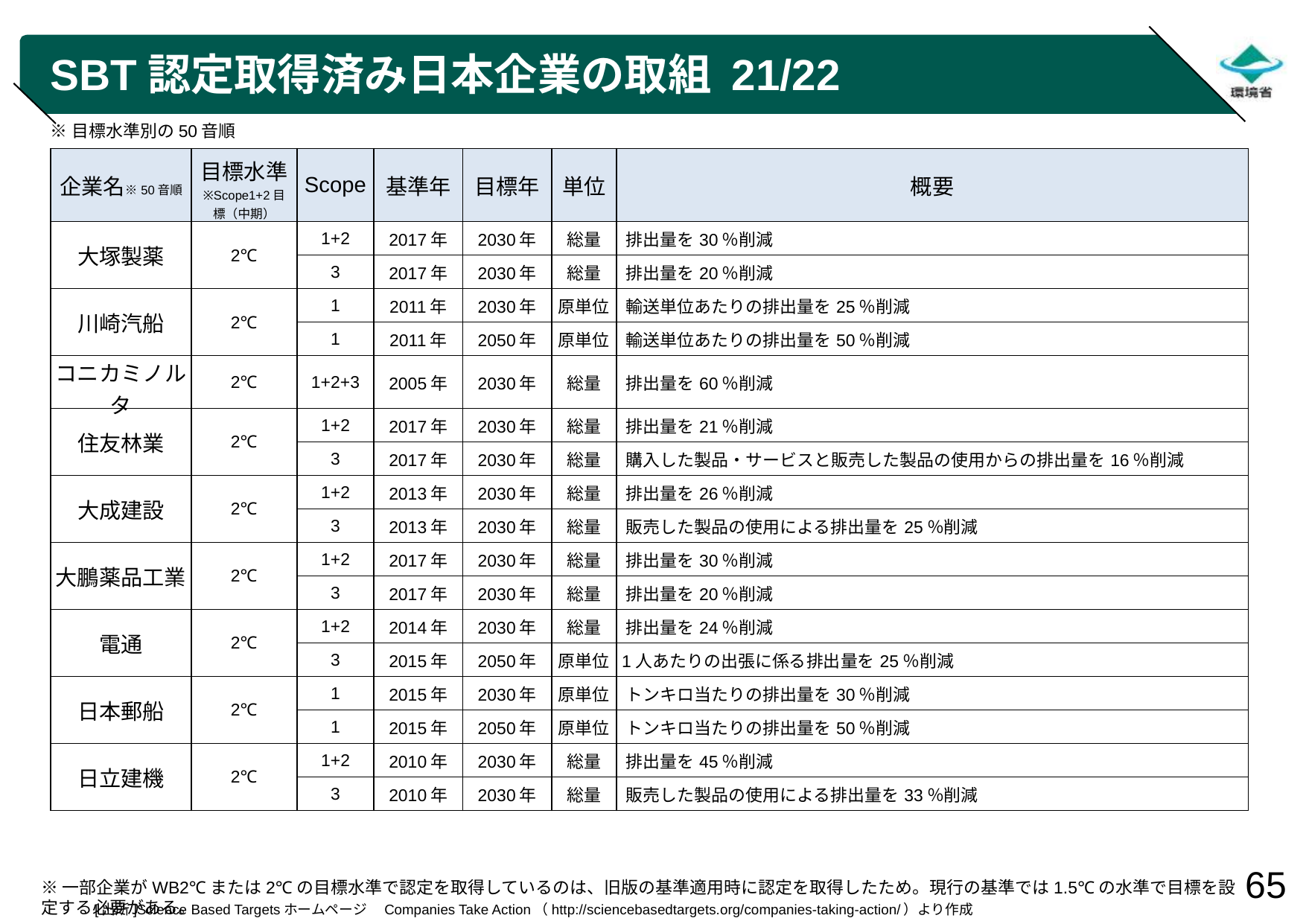

# SBT認定取得済み日本企業の取組 21/22
※目標水準別の50音順
| 企業名※50音順 | 目標水準 ※Scope1+2目標（中期） | Scope | 基準年 | 目標年 | 単位 | 概要 |
| --- | --- | --- | --- | --- | --- | --- |
| 大塚製薬 | 2℃ | 1+2 | 2017年 | 2030年 | 総量 | 排出量を30％削減 |
|  |  | 3 | 2017年 | 2030年 | 総量 | 排出量を20％削減 |
| 川崎汽船 | 2℃ | 1 | 2011年 | 2030年 | 原単位 | 輸送単位あたりの排出量を25％削減 |
|  |  | 1 | 2011年 | 2050年 | 原単位 | 輸送単位あたりの排出量を50％削減 |
| コニカミノルタ | 2℃ | 1+2+3 | 2005年 | 2030年 | 総量 | 排出量を60％削減 |
| 住友林業 | 2℃ | 1+2 | 2017年 | 2030年 | 総量 | 排出量を21％削減 |
|  |  | 3 | 2017年 | 2030年 | 総量 | 購入した製品・サービスと販売した製品の使用からの排出量を16％削減 |
| 大成建設 | 2℃ | 1+2 | 2013年 | 2030年 | 総量 | 排出量を26％削減 |
|  |  | 3 | 2013年 | 2030年 | 総量 | 販売した製品の使用による排出量を25％削減 |
| 大鵬薬品工業 | 2℃ | 1+2 | 2017年 | 2030年 | 総量 | 排出量を30％削減 |
|  |  | 3 | 2017年 | 2030年 | 総量 | 排出量を20％削減 |
| 電通 | 2℃ | 1+2 | 2014年 | 2030年 | 総量 | 排出量を24％削減 |
|  |  | 3 | 2015年 | 2050年 | 原単位 | 1人あたりの出張に係る排出量を25％削減 |
| 日本郵船 | 2℃ | 1 | 2015年 | 2030年 | 原単位 | トンキロ当たりの排出量を30％削減 |
|  |  | 1 | 2015年 | 2050年 | 原単位 | トンキロ当たりの排出量を50％削減 |
| 日立建機 | 2℃ | 1+2 | 2010年 | 2030年 | 総量 | 排出量を45％削減 |
|  |  | 3 | 2010年 | 2030年 | 総量 | 販売した製品の使用による排出量を33％削減 |
※一部企業がWB2℃または2℃の目標水準で認定を取得しているのは、旧版の基準適用時に認定を取得したため。現行の基準では1.5℃の水準で目標を設定する必要がある。
[出所]Science Based Targetsホームページ　Companies Take Action（http://sciencebasedtargets.org/companies-taking-action/）より作成